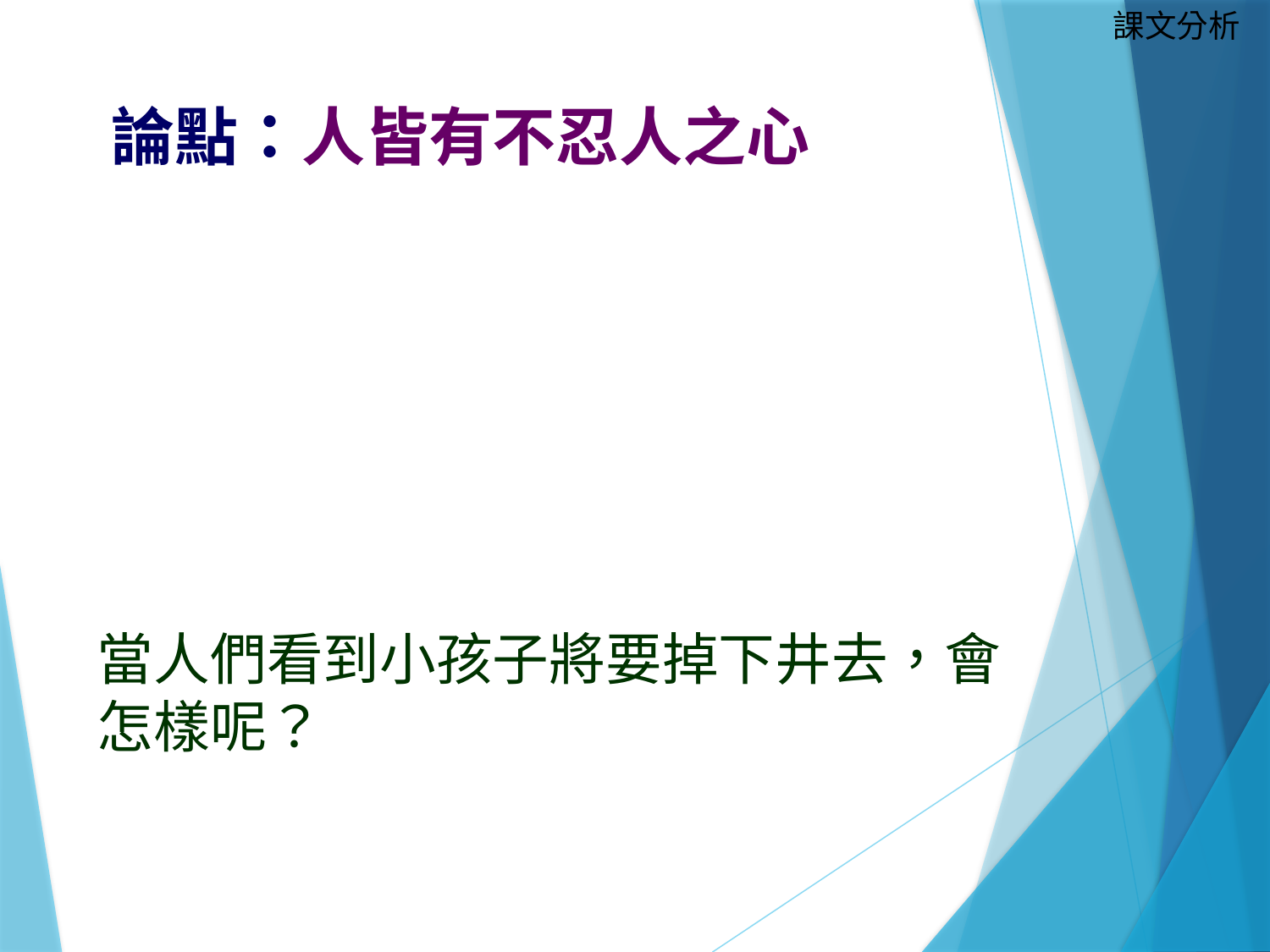

課文分析
# 論點：人皆有不忍人之心
當人們看到小孩子將要掉下井去，會怎樣呢？